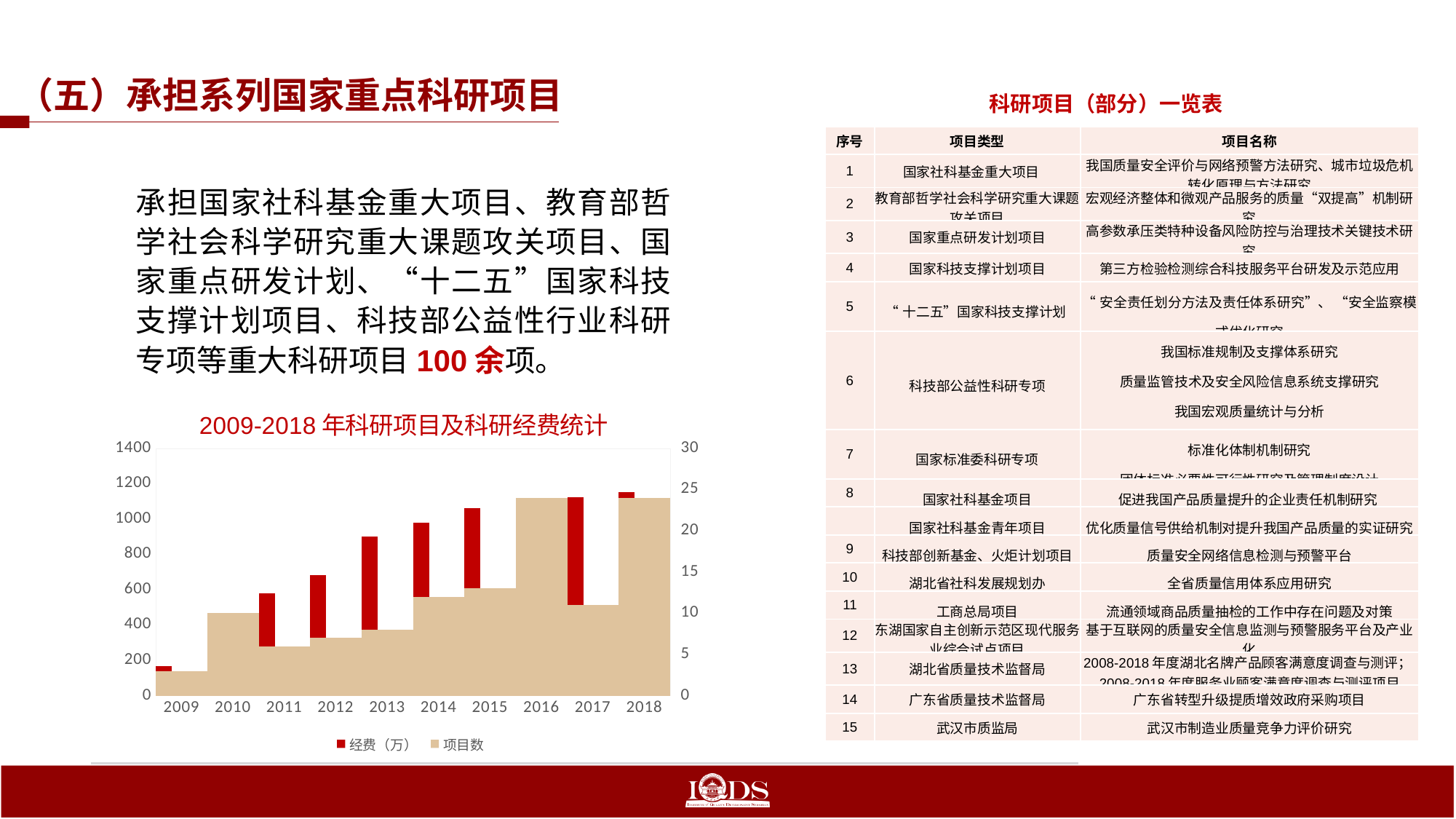

（五）承担系列国家重点科研项目
科研项目（部分）一览表

| 序号 | 项目类型 | 项目名称 |
| --- | --- | --- |
| 1 | 国家社科基金重大项目 | 我国质量安全评价与网络预警方法研究、城市垃圾危机转化原理与方法研究 |
| 2 | 教育部哲学社会科学研究重大课题攻关项目 | 宏观经济整体和微观产品服务的质量“双提高”机制研究 |
| 3 | 国家重点研发计划项目 | 高参数承压类特种设备风险防控与治理技术关键技术研究 |
| 4 | 国家科技支撑计划项目 | 第三方检验检测综合科技服务平台研发及示范应用 |
| 5 | “十二五”国家科技支撑计划 | “安全责任划分方法及责任体系研究”、 “安全监察模式优化研究 |
| 6 | 科技部公益性科研专项 | 我国标准规制及支撑体系研究 质量监管技术及安全风险信息系统支撑研究 我国宏观质量统计与分析 中国质量检测机构科学发展战略研究 |
| 7 | 国家标准委科研专项 | 标准化体制机制研究 团体标准必要性可行性研究及管理制度设计 |
| 8 | 国家社科基金项目 | 促进我国产品质量提升的企业责任机制研究 |
|  | 国家社科基金青年项目 | 优化质量信号供给机制对提升我国产品质量的实证研究 |
| 9 | 科技部创新基金、火炬计划项目 | 质量安全网络信息检测与预警平台 |
| 10 | 湖北省社科发展规划办 | 全省质量信用体系应用研究 |
| 11 | 工商总局项目 | 流通领域商品质量抽检的工作中存在问题及对策 |
| 12 | 东湖国家自主创新示范区现代服务业综合试点项目 | 基于互联网的质量安全信息监测与预警服务平台及产业化 |
| 13 | 湖北省质量技术监督局 | 2008-2018年度湖北名牌产品顾客满意度调查与测评；2008-2018年度服务业顾客满意度调查与测评项目 |
| 14 | 广东省质量技术监督局 | 广东省转型升级提质增效政府采购项目 |
| 15 | 武汉市质监局 | 武汉市制造业质量竞争力评价研究 |
承担国家社科基金重大项目、教育部哲学社会科学研究重大课题攻关项目、国家重点研发计划、“十二五”国家科技支撑计划项目、科技部公益性行业科研专项等重大科研项目100余项。

### Chart: 2009-2018年科研项目及科研经费统计

| Category | 经费（万） | 辅助 | 辅助2 | 项目数 |
|---|---|---|---|---|
| 2009 | 169.0 | None | None | 3.0 |
| 2010 | 446.0 | None | None | 10.0 |
| 2011 | 580.0 | None | None | 6.0 |
| 2012 | 680.0 | None | None | 7.0 |
| 2013 | 900.0 | None | None | 8.0 |
| 2014 | 980.0 | None | None | 12.0 |
| 2015 | 1060.0 | None | None | 13.0 |
| 2016 | 1076.0 | None | None | 24.0 |
| 2017 | 1125.0 | None | None | 11.0 |
| 2018 | 1150.0 | None | None | 24.0 |